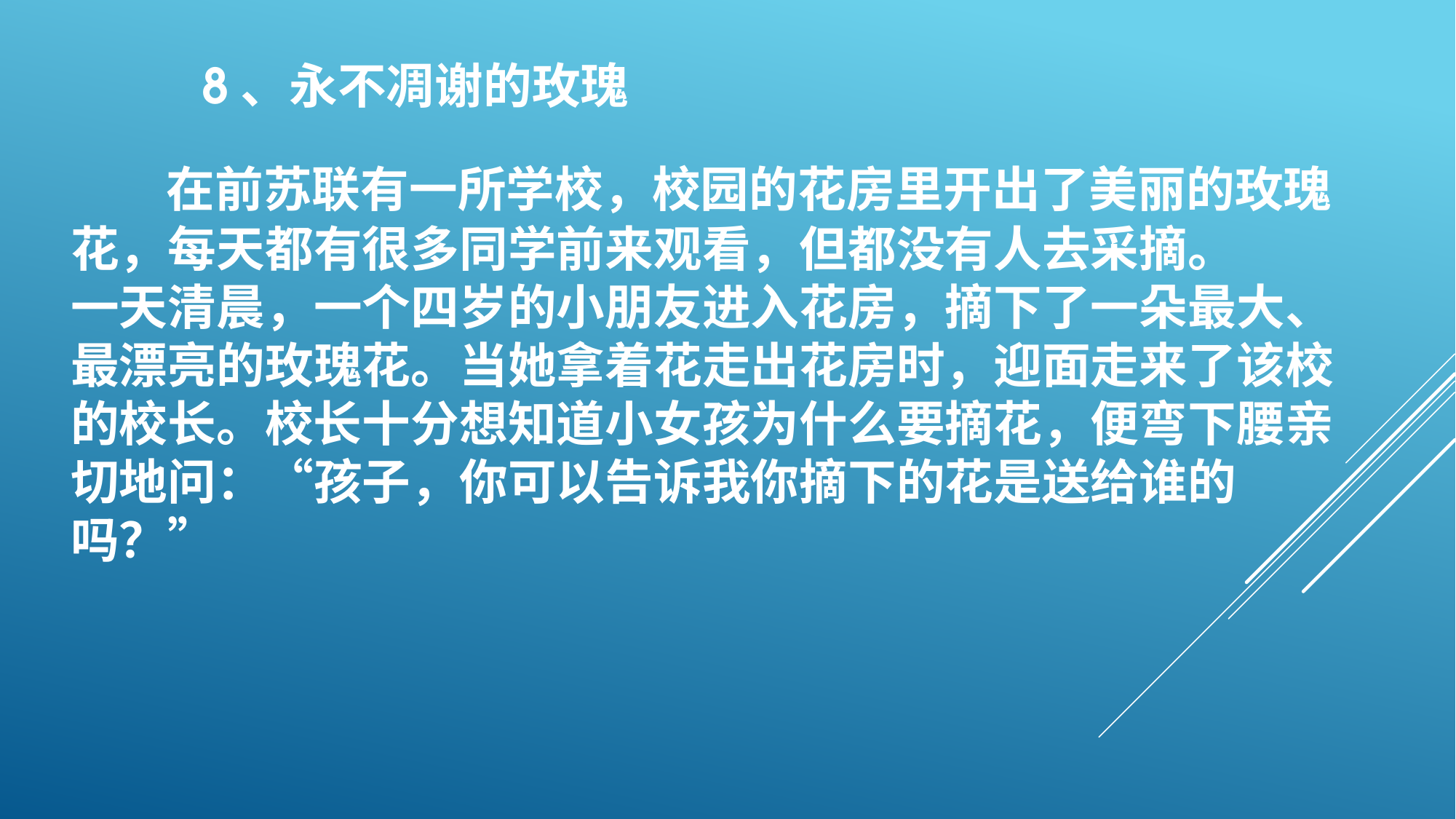

8、永不凋谢的玫瑰
# 在前苏联有一所学校，校园的花房里开出了美丽的玫瑰花，每天都有很多同学前来观看，但都没有人去采摘。　　 一天清晨，一个四岁的小朋友进入花房，摘下了一朵最大、最漂亮的玫瑰花。当她拿着花走出花房时，迎面走来了该校的校长。校长十分想知道小女孩为什么要摘花，便弯下腰亲切地问：“孩子，你可以告诉我你摘下的花是送给谁的吗？”